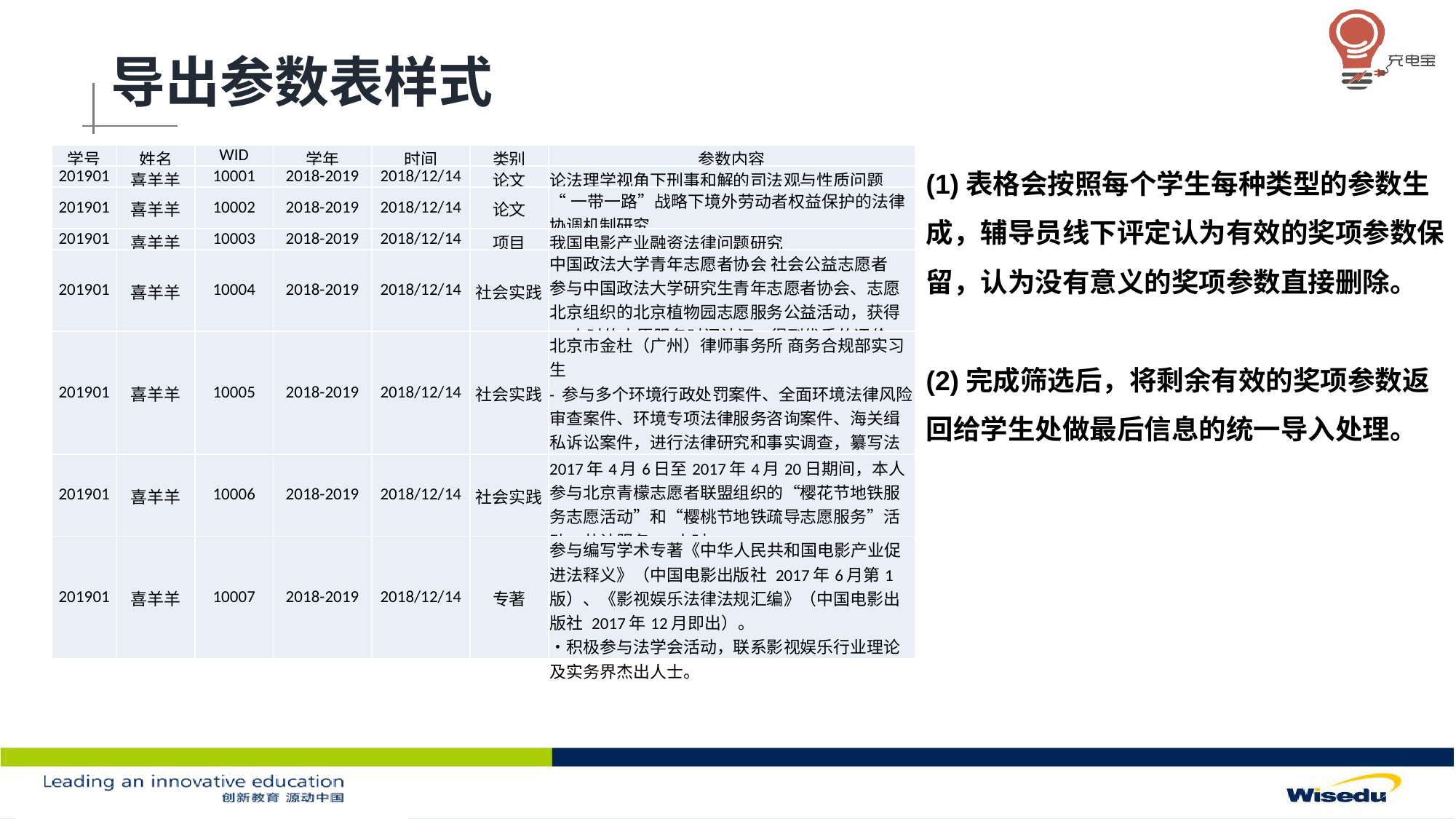

导出参数表样式
| 学号 | 姓名 | WID | 学年 | 时间 | 类别 | 参数内容 |
| --- | --- | --- | --- | --- | --- | --- |
| 201901 | 喜羊羊 | 10001 | 2018-2019 | 2018/12/14 | 论文 | 论法理学视角下刑事和解的司法观与性质问题 |
| 201901 | 喜羊羊 | 10002 | 2018-2019 | 2018/12/14 | 论文 | “一带一路”战略下境外劳动者权益保护的法律协调机制研究 |
| 201901 | 喜羊羊 | 10003 | 2018-2019 | 2018/12/14 | 项目 | 我国电影产业融资法律问题研究 |
| 201901 | 喜羊羊 | 10004 | 2018-2019 | 2018/12/14 | 社会实践 | 中国政法大学青年志愿者协会 社会公益志愿者 参与中国政法大学研究生青年志愿者协会、志愿北京组织的北京植物园志愿服务公益活动，获得30小时的志愿服务时间认证，得到优秀的评价 |
| 201901 | 喜羊羊 | 10005 | 2018-2019 | 2018/12/14 | 社会实践 | 北京市金杜（广州）律师事务所 商务合规部实习生 - 参与多个环境行政处罚案件、全面环境法律风险审查案件、环境专项法律服务咨询案件、海关缉私诉讼案件，进行法律研究和事实调查，纂写法律分析备忘录 |
| 201901 | 喜羊羊 | 10006 | 2018-2019 | 2018/12/14 | 社会实践 | 2017年4月6日至2017年4月20日期间，本人参与北京青檬志愿者联盟组织的“樱花节地铁服务志愿活动”和“樱桃节地铁疏导志愿服务”活动，共计服务40小时 |
| 201901 | 喜羊羊 | 10007 | 2018-2019 | 2018/12/14 | 专著 | 参与编写学术专著《中华人民共和国电影产业促进法释义》（中国电影出版社 2017年6月第1版）、《影视娱乐法律法规汇编》（中国电影出版社 2017年12月即出）。 •积极参与法学会活动，联系影视娱乐行业理论及实务界杰出人士。 |
(1)表格会按照每个学生每种类型的参数生成，辅导员线下评定认为有效的奖项参数保留，认为没有意义的奖项参数直接删除。

(2)完成筛选后，将剩余有效的奖项参数返回给学生处做最后信息的统一导入处理。